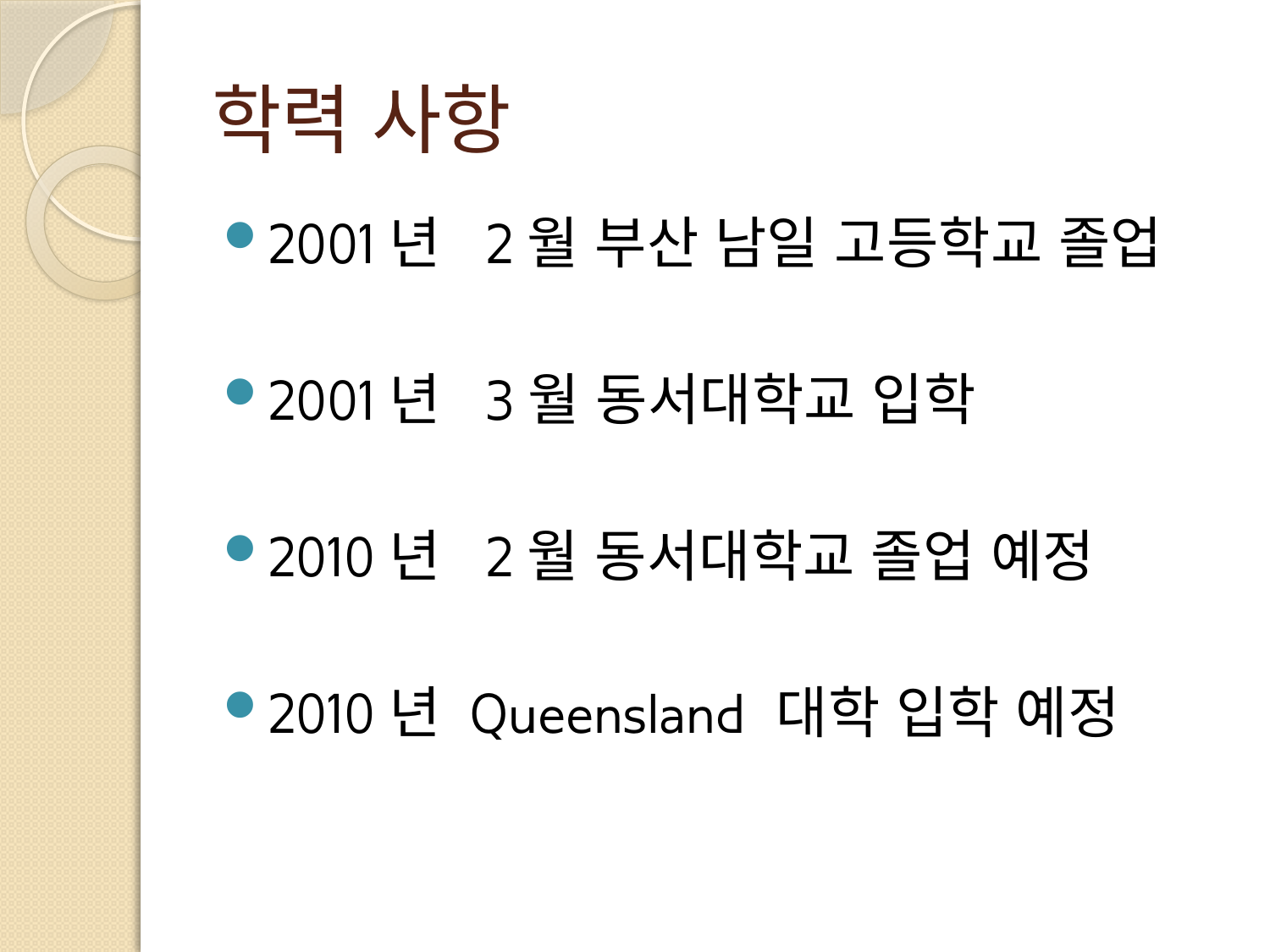

# 학력 사항
2001년  2월 부산 남일 고등학교 졸업

2001년  3월 동서대학교 입학

2010년  2월 동서대학교 졸업 예정

2010년 Queensland 대학 입학 예정